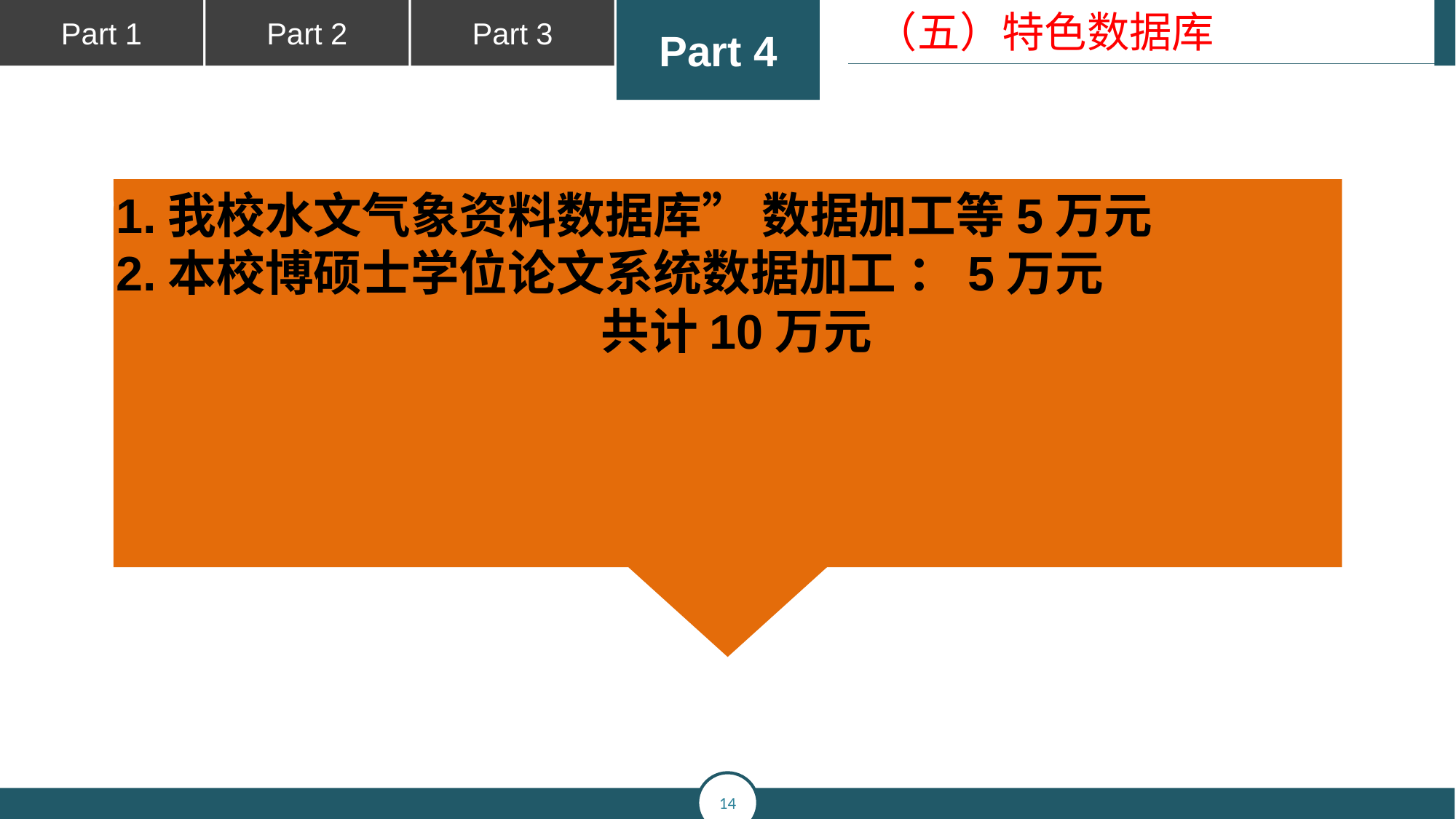

（五）特色数据库

1.我校水文气象资料数据库” 数据加工等5万元
2.本校博硕士学位论文系统数据加工 ：5万元
共计10万元

2
3
4
1
SUGGESTION